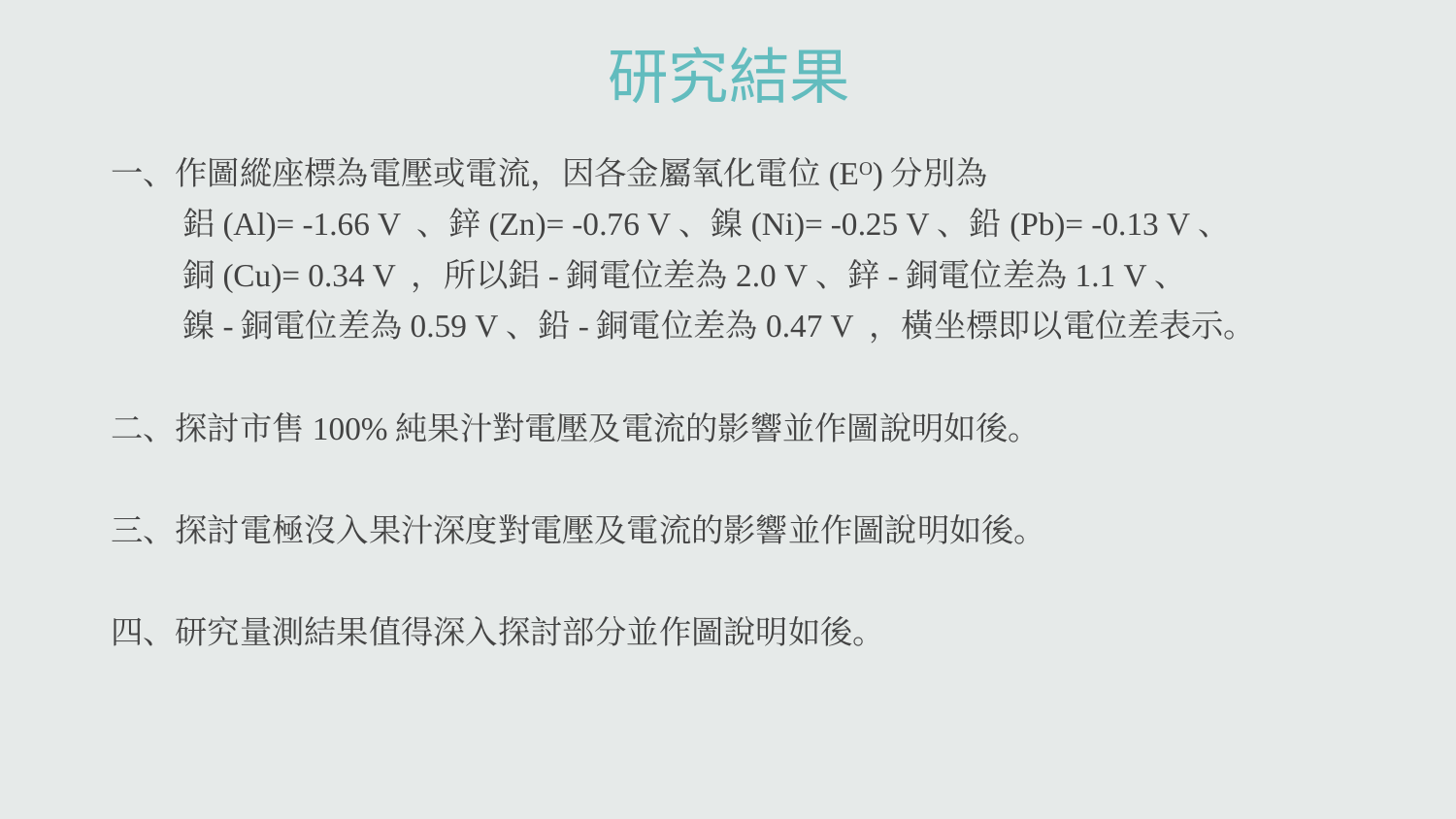

# 研究結果
一、作圖縱座標為電壓或電流，因各金屬氧化電位(EO)分別為
        鋁(Al)= -1.66 V 、鋅(Zn)= -0.76 V、鎳(Ni)= -0.25 V、鉛(Pb)= -0.13 V、
        銅(Cu)= 0.34 V ，所以鋁-銅電位差為2.0 V、鋅-銅電位差為1.1 V、
        鎳-銅電位差為0.59 V、鉛-銅電位差為0.47 V ，橫坐標即以電位差表示。

二、探討市售100%純果汁對電壓及電流的影響並作圖說明如後。

三、探討電極沒入果汁深度對電壓及電流的影響並作圖說明如後。

四、研究量測結果值得深入探討部分並作圖說明如後。